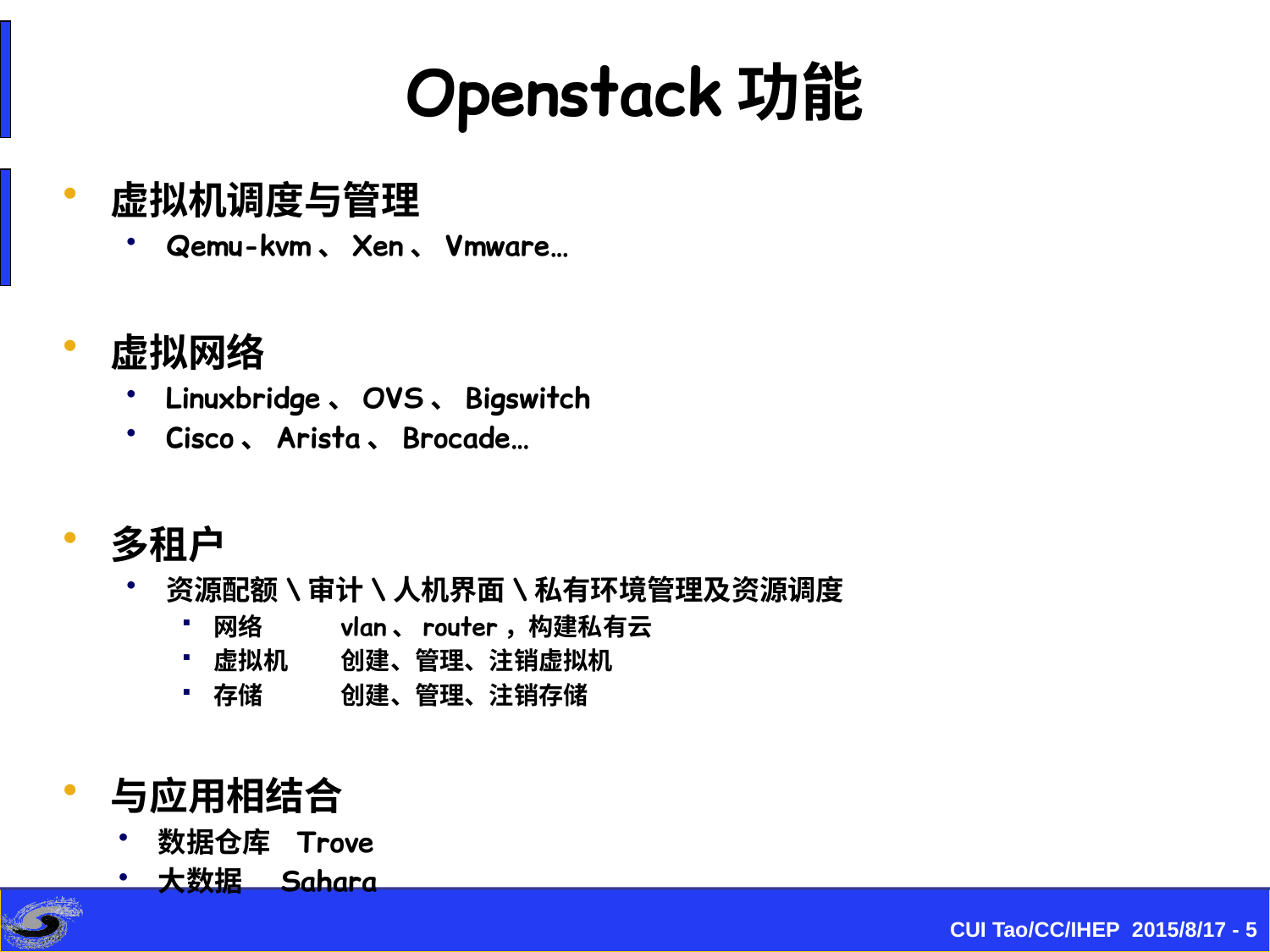

# Openstack功能
虚拟机调度与管理
Qemu-kvm、Xen、Vmware…

虚拟网络
Linuxbridge、OVS、Bigswitch
Cisco、Arista、Brocade…

多租户
资源配额\审计\人机界面\私有环境管理及资源调度
网络	vlan、router，构建私有云
虚拟机	创建、管理、注销虚拟机
存储	创建、管理、注销存储

与应用相结合
数据仓库   Trove
大数据     Sahara

CUI Tao/CC/IHEP  2015/8/17 - 5